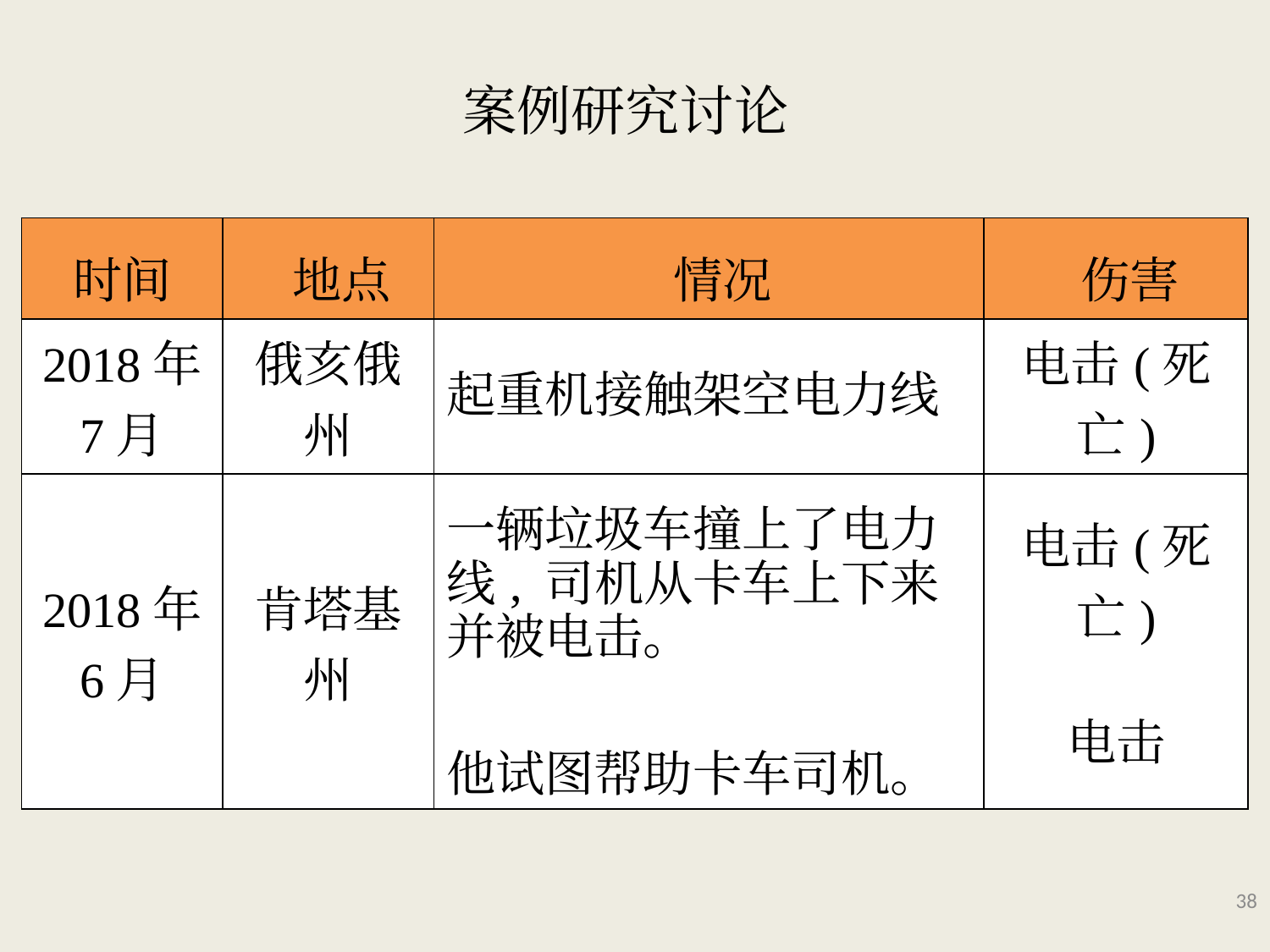

# 案例研究讨论
| 时间 | 地点 | 情况 | 伤害 |
| --- | --- | --- | --- |
| 2018年 7月 | 俄亥俄州 | 起重机接触架空电力线 | 电击(死亡) |
| 2018年 6月 | 肯塔基州 | 一辆垃圾车撞上了电力线, 司机从卡车上下来并被电击。 他试图帮助卡车司机。 | 电击(死亡) 电击 |
38